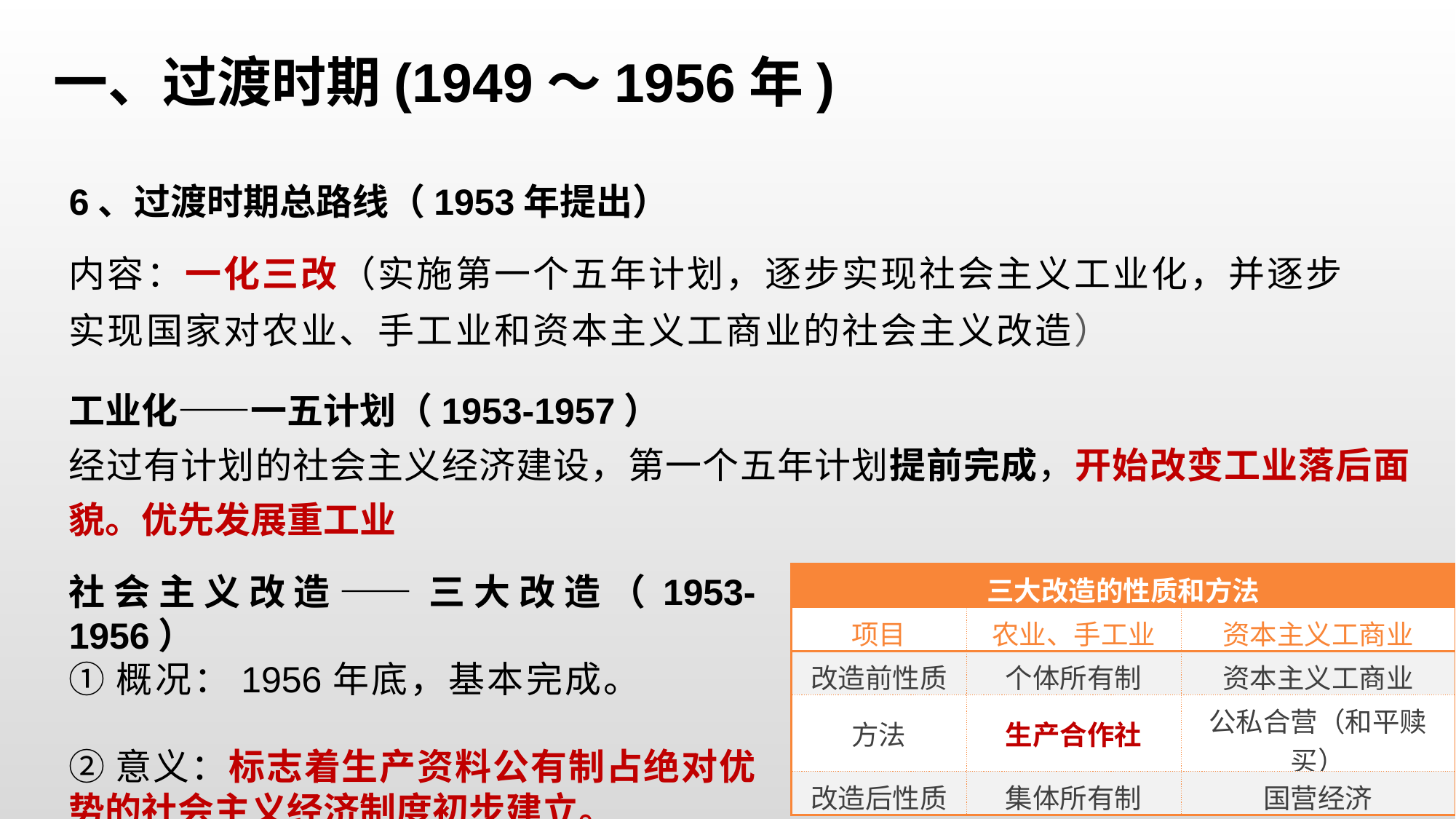

一、过渡时期(1949～1956年)
6、过渡时期总路线（1953年提出）
内容：一化三改（实施第一个五年计划，逐步实现社会主义工业化，并逐步实现国家对农业、手工业和资本主义工商业的社会主义改造）
工业化——一五计划（1953-1957）
经过有计划的社会主义经济建设，第一个五年计划提前完成，开始改变工业落后面貌。优先发展重工业
社会主义改造——三大改造（1953-1956）
①概况：1956年底，基本完成。
②意义：标志着生产资料公有制占绝对优势的社会主义经济制度初步建立。
| 三大改造的性质和方法 |  |  |
| --- | --- | --- |
| 项目 | 农业、手工业 | 资本主义工商业 |
| 改造前性质 | 个体所有制 | 资本主义工商业 |
| 方法 | 生产合作社 | 公私合营（和平赎买） |
| 改造后性质 | 集体所有制 | 国营经济 |